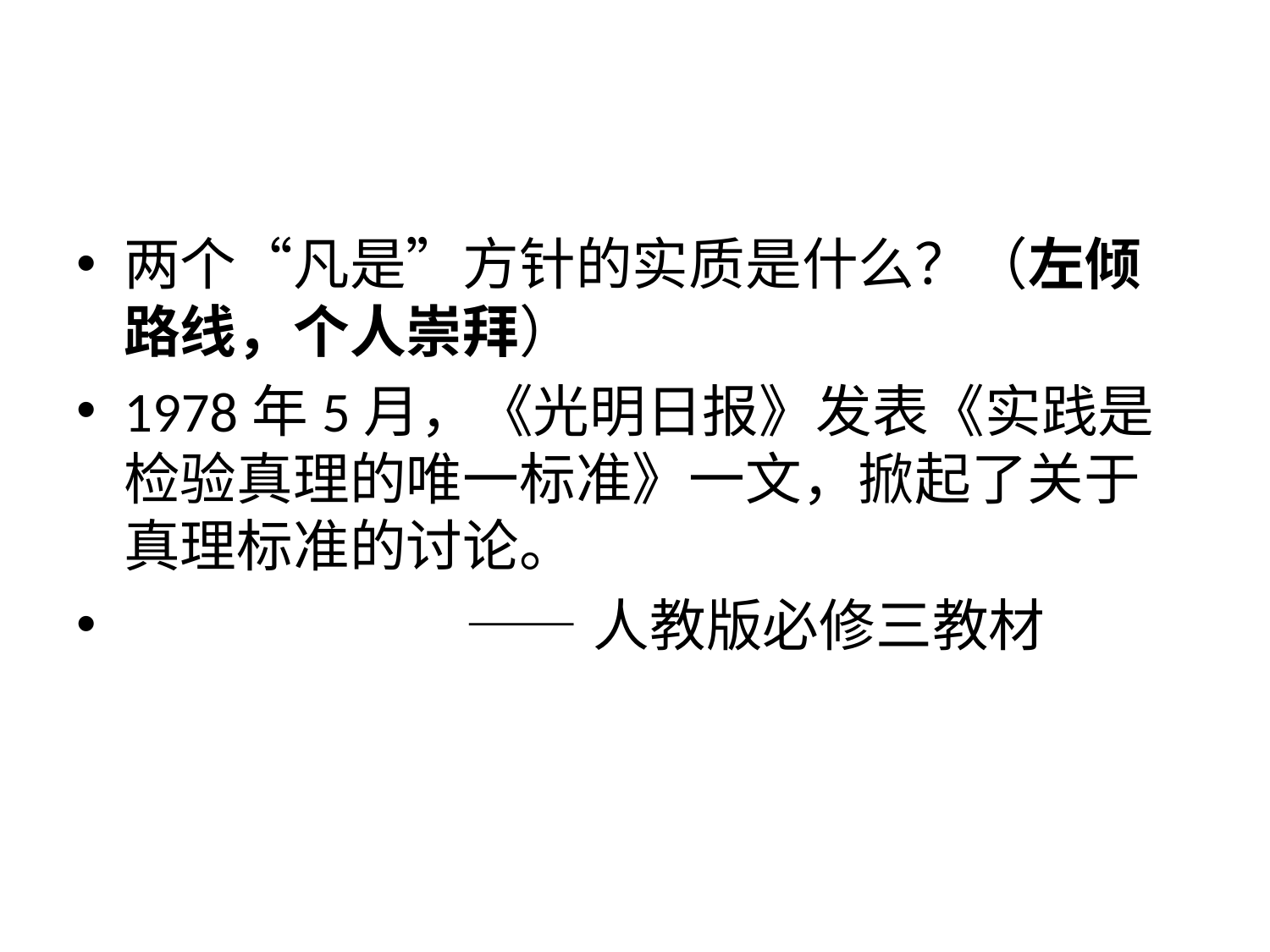

#
两个“凡是”方针的实质是什么？（左倾路线，个人崇拜）
1978年5月，《光明日报》发表《实践是检验真理的唯一标准》一文，掀起了关于真理标准的讨论。
                           ——人教版必修三教材